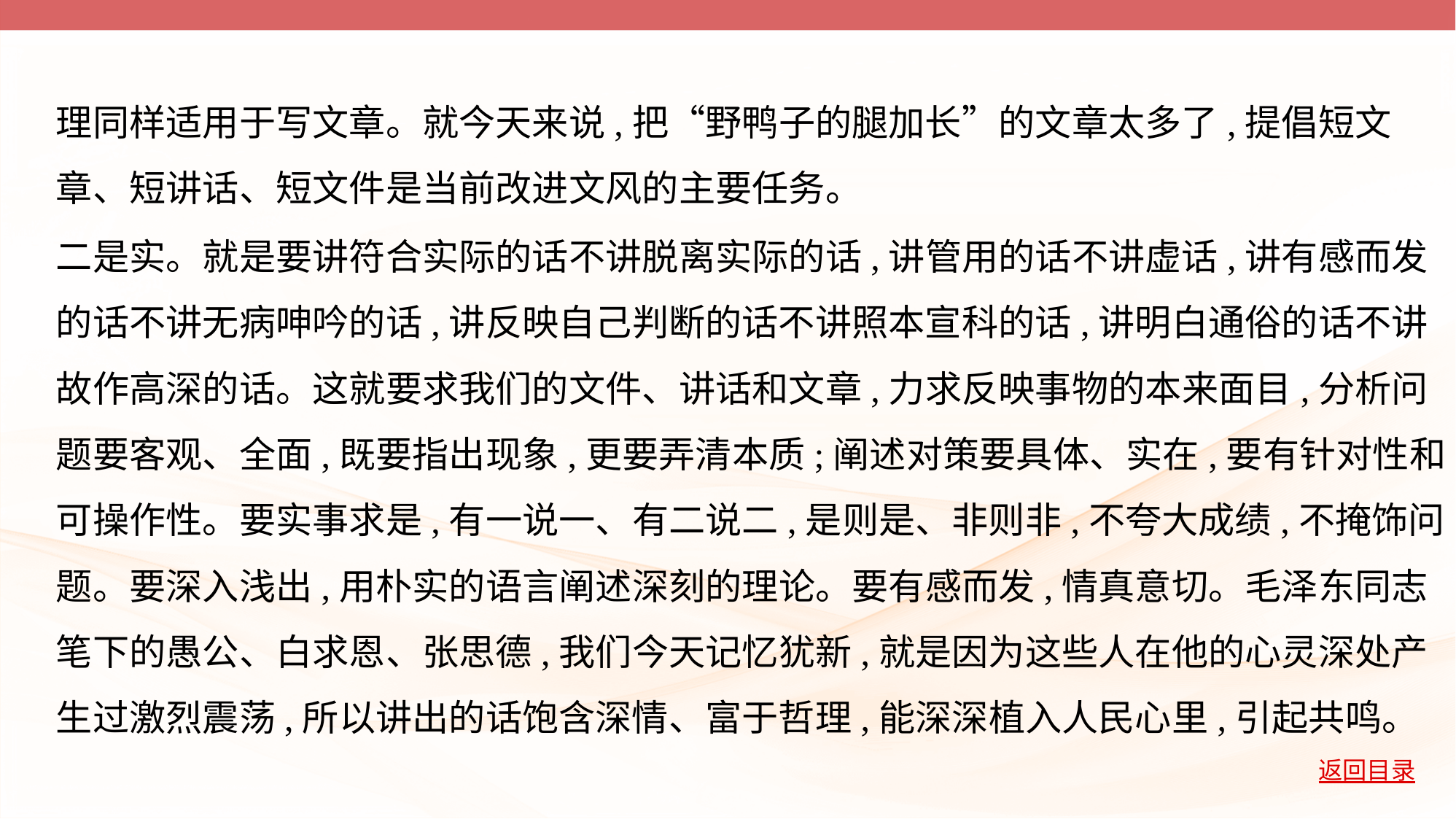

理同样适用于写文章。就今天来说,把“野鸭子的腿加长”的文章太多了,提倡短文
章、短讲话、短文件是当前改进文风的主要任务。
二是实。就是要讲符合实际的话不讲脱离实际的话,讲管用的话不讲虚话,讲有感而发
的话不讲无病呻吟的话,讲反映自己判断的话不讲照本宣科的话,讲明白通俗的话不讲
故作高深的话。这就要求我们的文件、讲话和文章,力求反映事物的本来面目,分析问
题要客观、全面,既要指出现象,更要弄清本质;阐述对策要具体、实在,要有针对性和
可操作性。要实事求是,有一说一、有二说二,是则是、非则非,不夸大成绩,不掩饰问
题。要深入浅出,用朴实的语言阐述深刻的理论。要有感而发,情真意切。毛泽东同志
笔下的愚公、白求恩、张思德,我们今天记忆犹新,就是因为这些人在他的心灵深处产
生过激烈震荡,所以讲出的话饱含深情、富于哲理,能深深植入人民心里,引起共鸣。